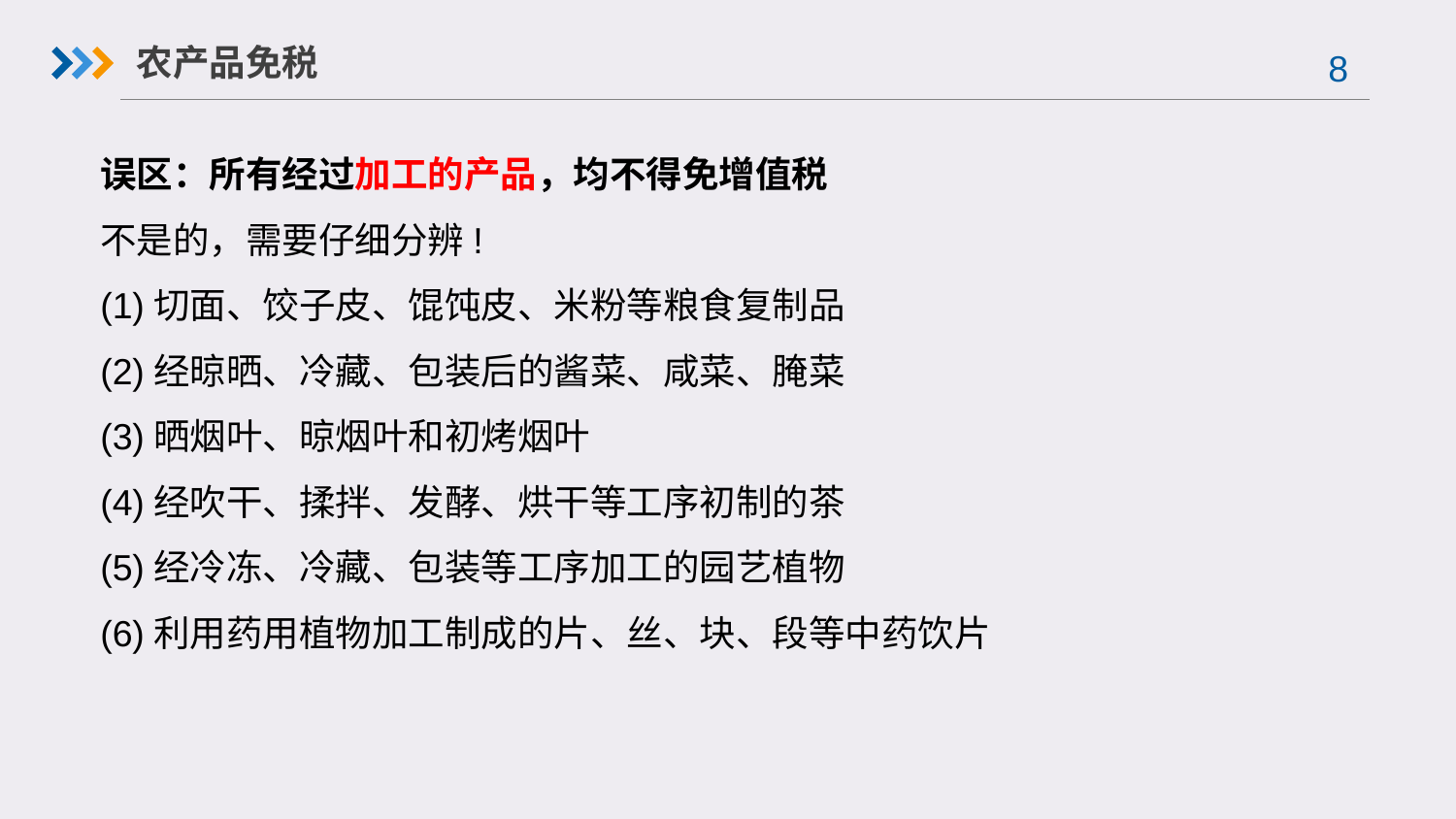

农产品免税
误区：所有经过加工的产品，均不得免增值税
不是的，需要仔细分辨!
(1)切面、饺子皮、馄饨皮、米粉等粮食复制品
(2)经晾晒、冷藏、包装后的酱菜、咸菜、腌菜
(3)晒烟叶、晾烟叶和初烤烟叶
(4)经吹干、揉拌、发酵、烘干等工序初制的茶
(5)经冷冻、冷藏、包装等工序加工的园艺植物
(6)利用药用植物加工制成的片、丝、块、段等中药饮片